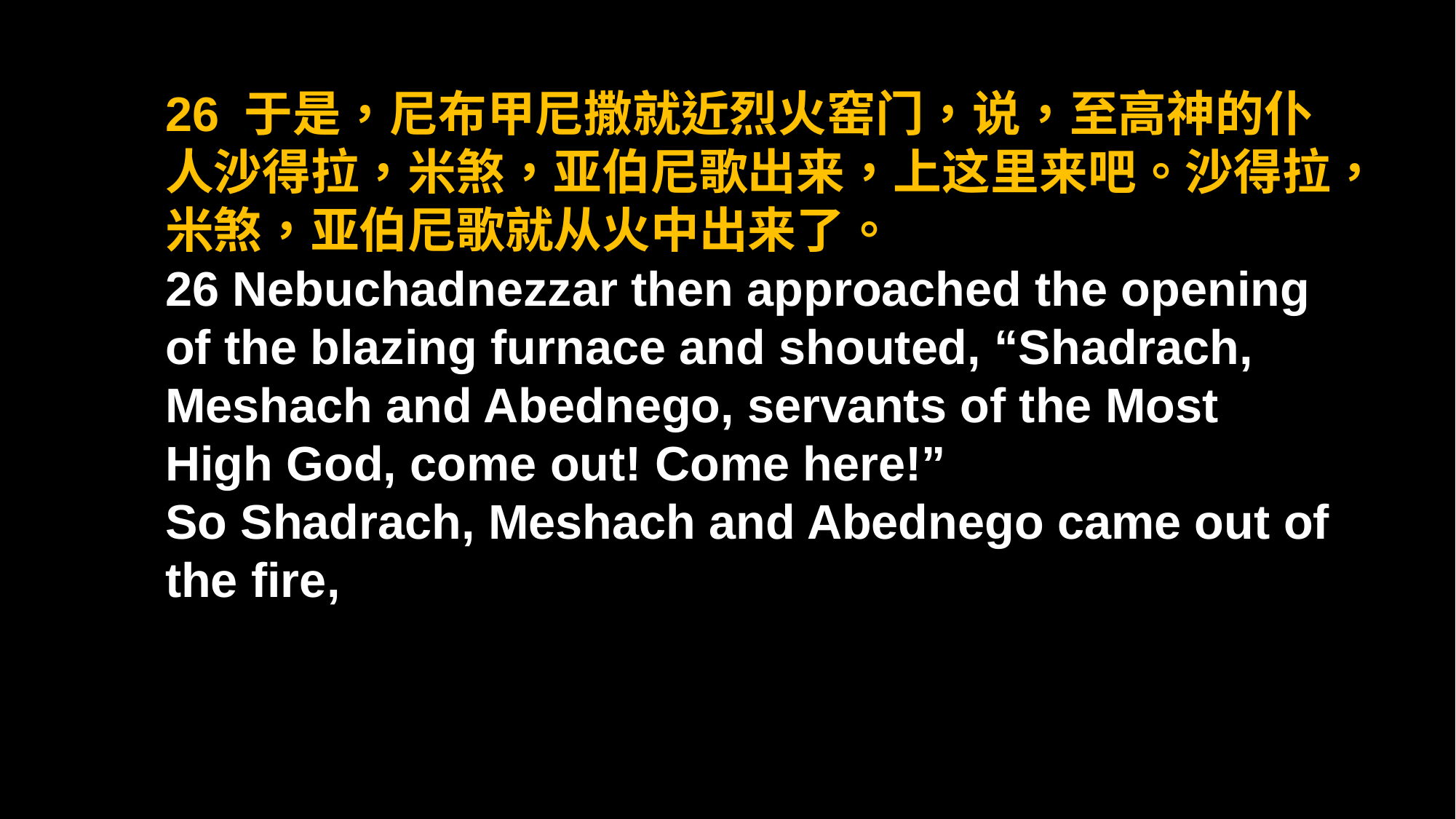

26 于是，尼布甲尼撒就近烈火窑门，说，至高神的仆人沙得拉，米煞，亚伯尼歌出来，上这里来吧。沙得拉，米煞，亚伯尼歌就从火中出来了。
26 Nebuchadnezzar then approached the opening of the blazing furnace and shouted, “Shadrach, Meshach and Abednego, servants of the Most High God, come out! Come here!”
So Shadrach, Meshach and Abednego came out of the fire,